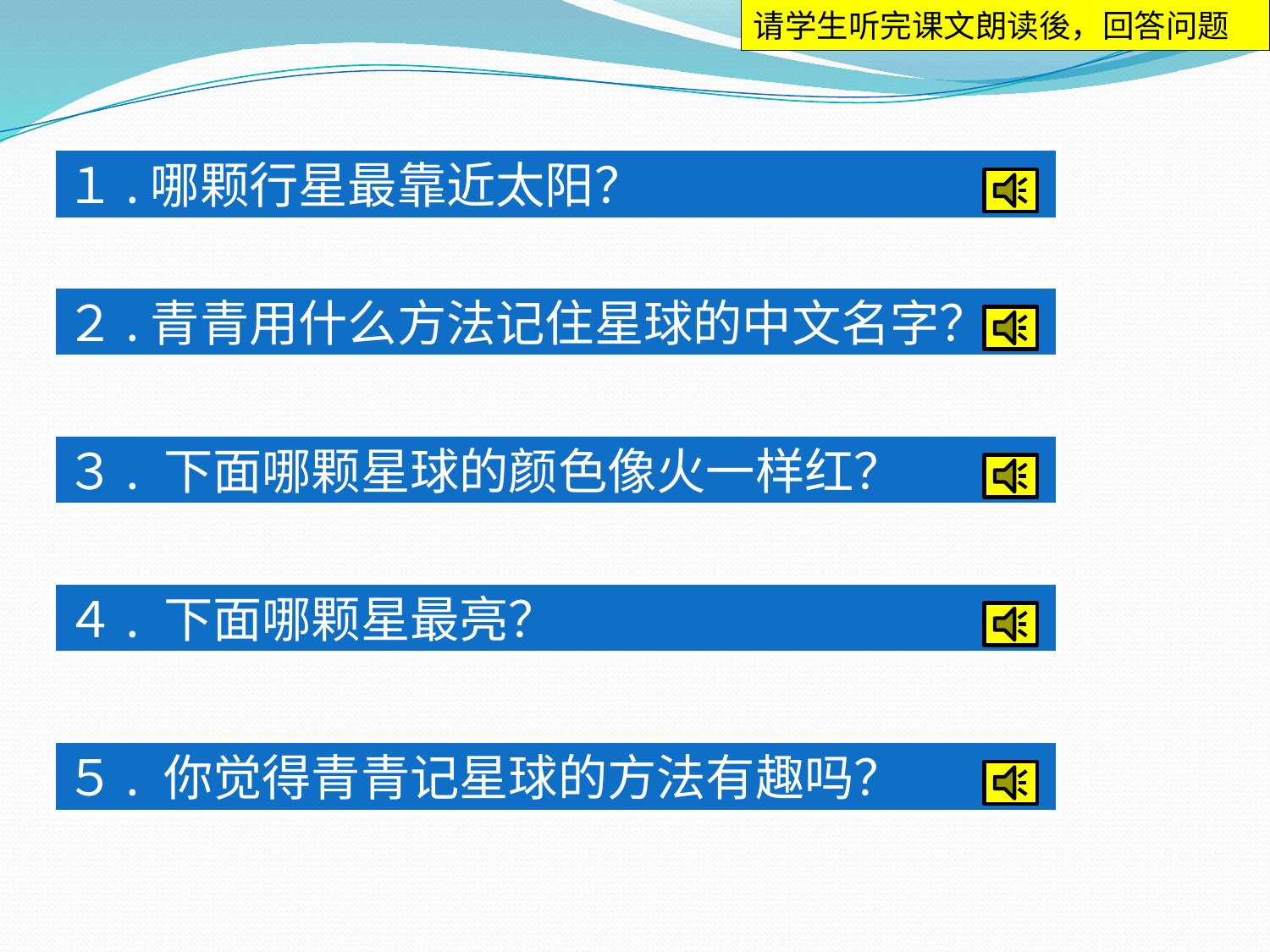

请学生听完课文朗读後，回答问题
１.哪颗行星最靠近太阳？

２.青青用什么方法记住星球的中文名字？

３. 下面哪颗星球的颜色像火一样红？

４. 下面哪颗星最亮？

５. 你觉得青青记星球的方法有趣吗？